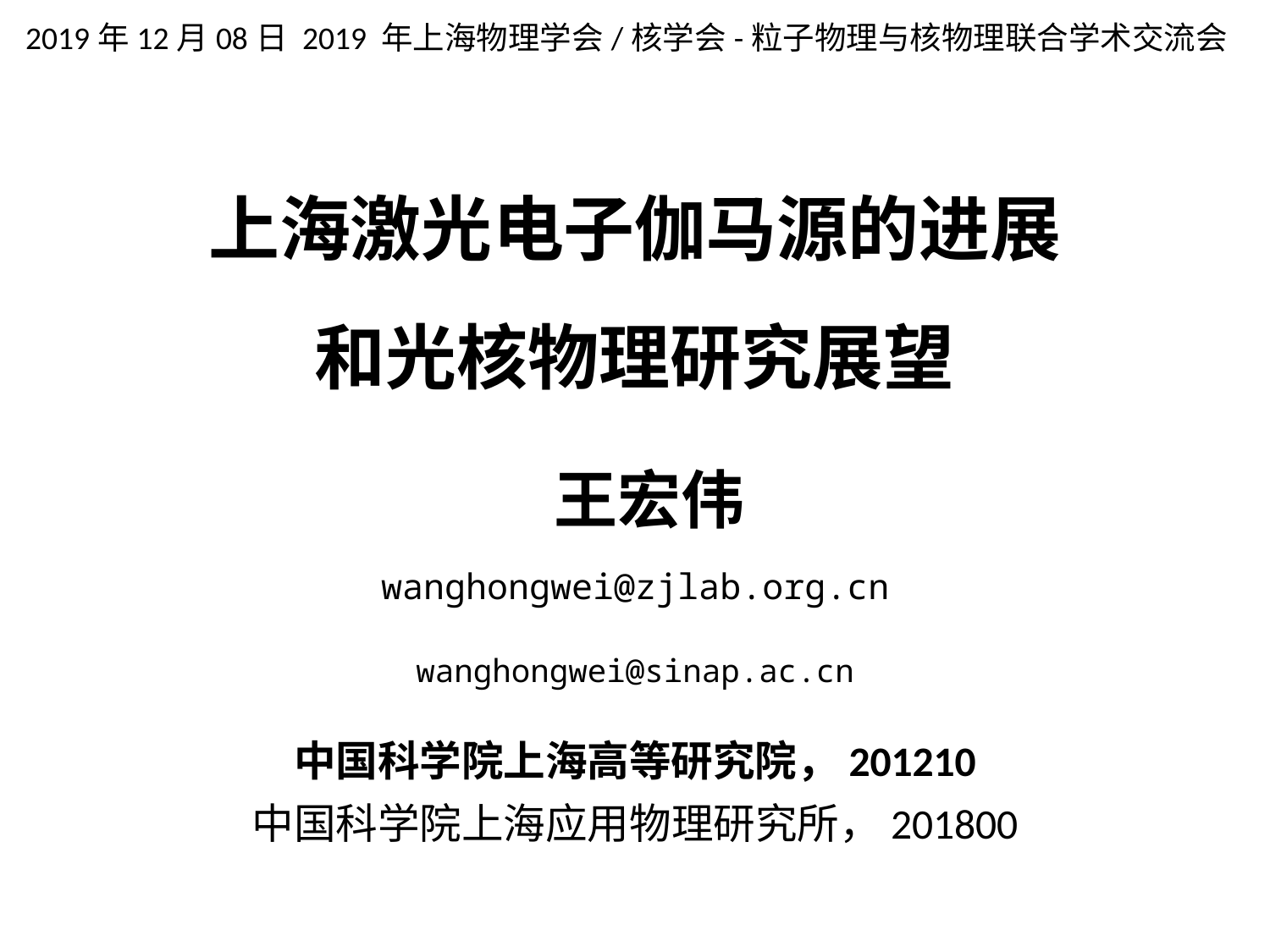

2019年12月08日 2019 年上海物理学会/核学会-粒子物理与核物理联合学术交流会
# 上海激光电子伽马源的进展 和光核物理研究展望
  王宏伟
wanghongwei@zjlab.org.cn
wanghongwei@sinap.ac.cn
中国科学院上海高等研究院，201210
中国科学院上海应用物理研究所，201800